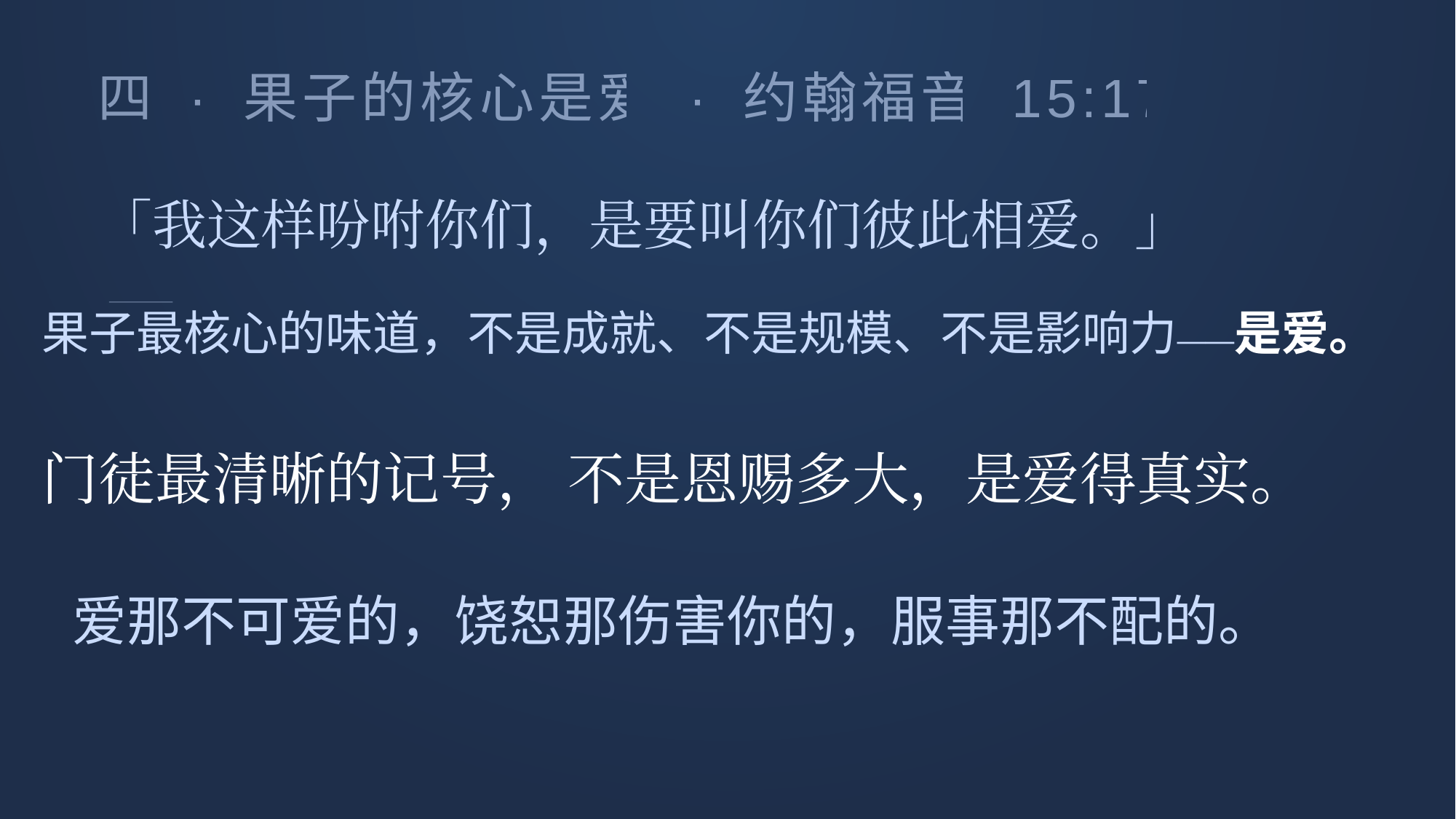

四 · 果子的核心是爱 · 约翰福音 15:17
「我这样吩咐你们，是要叫你们彼此相爱。」
果子最核心的味道，不是成就、不是规模、不是影响力——是爱。

门徒最清晰的记号， 不是恩赐多大，是爱得真实。
爱那不可爱的，饶恕那伤害你的，服事那不配的。